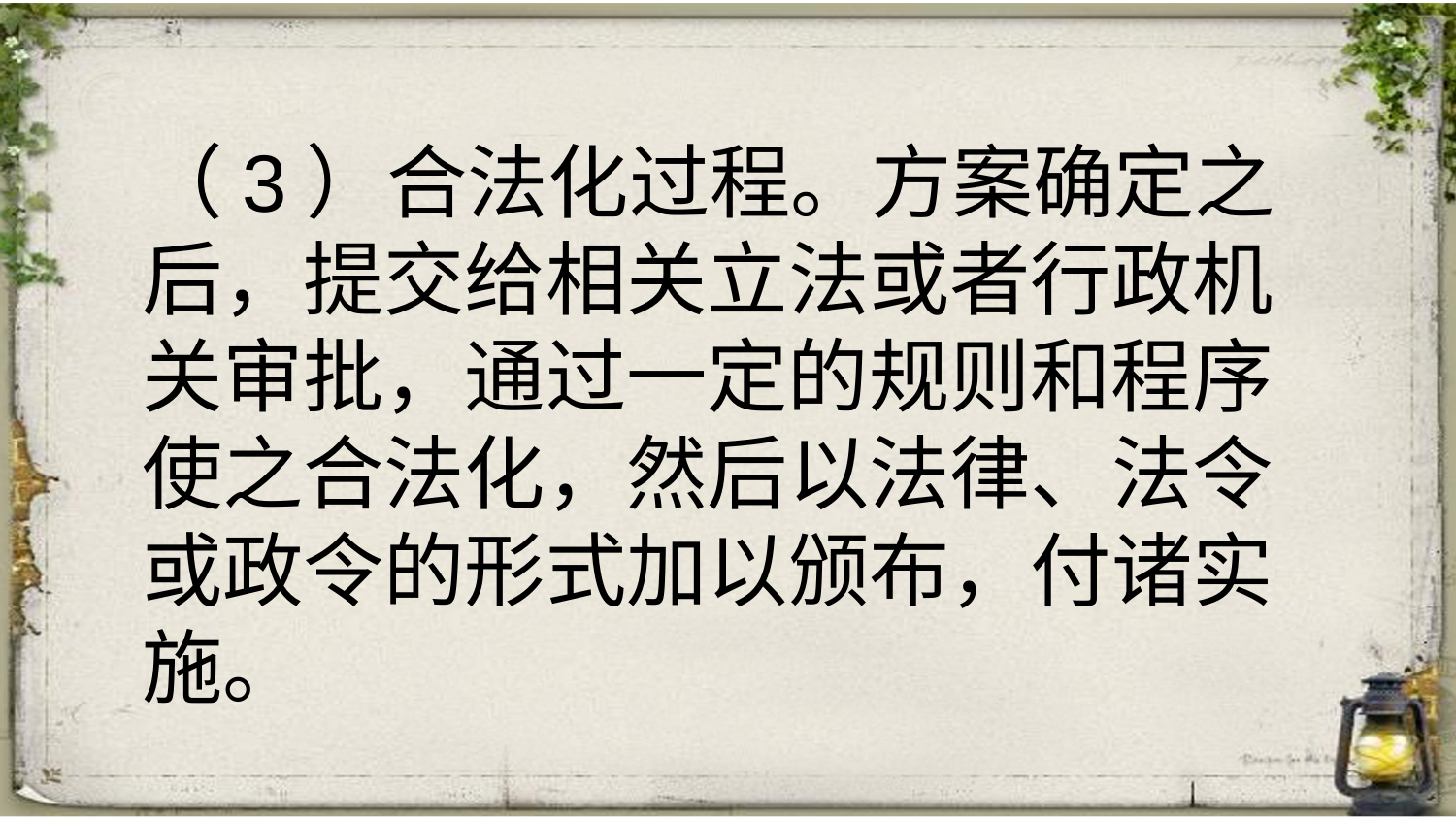

（3）合法化过程。方案确定之后，提交给相关立法或者行政机关审批，通过一定的规则和程序使之合法化，然后以法律、法令或政令的形式加以颁布，付诸实施。